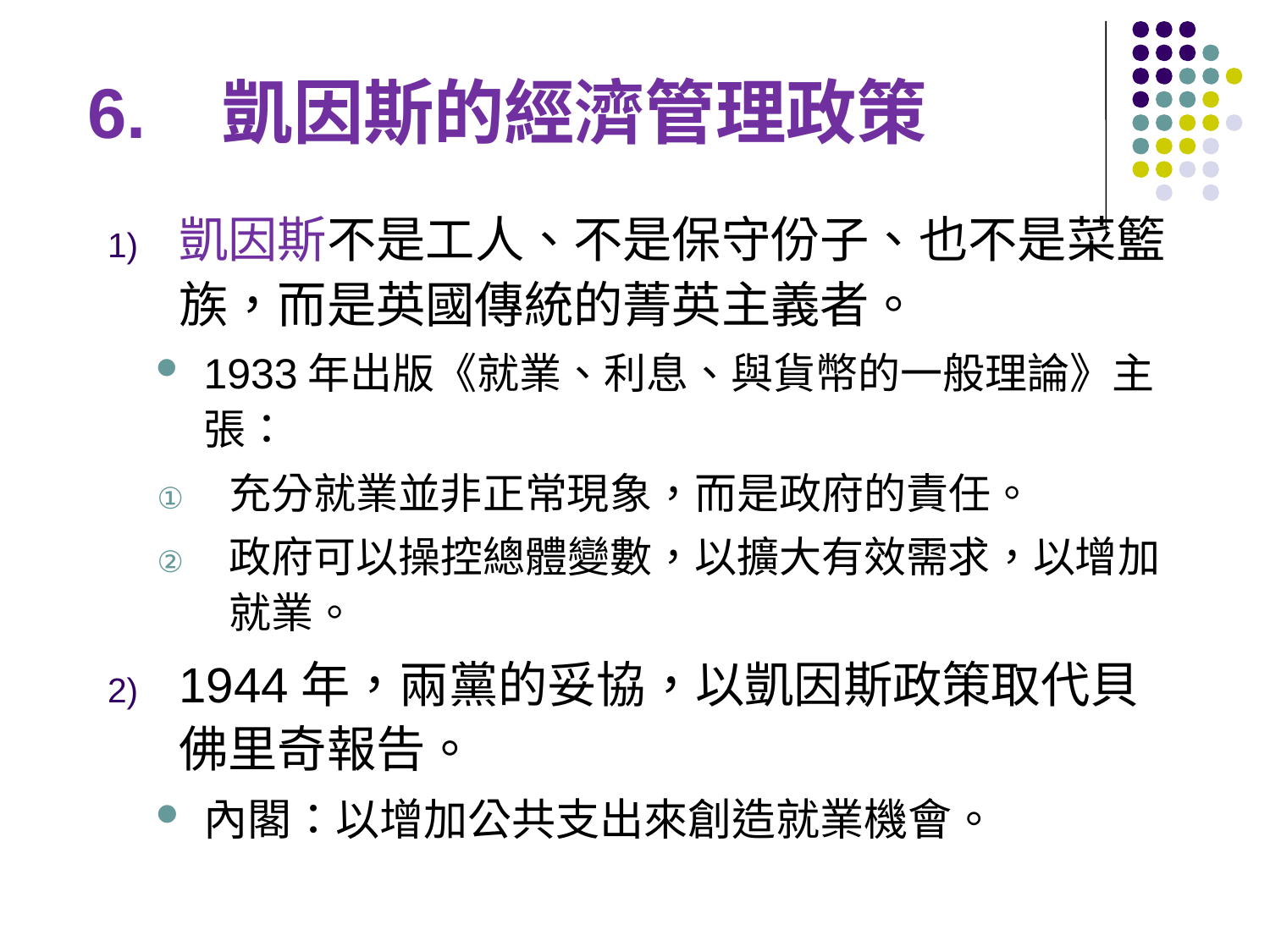

6.   凱因斯的經濟管理政策
凱因斯不是工人、不是保守份子、也不是菜籃族，而是英國傳統的菁英主義者。
1933年出版《就業、利息、與貨幣的一般理論》主張：
充分就業並非正常現象，而是政府的責任。
政府可以操控總體變數，以擴大有效需求，以增加就業。
1944年，兩黨的妥協，以凱因斯政策取代貝佛里奇報告。
內閣：以增加公共支出來創造就業機會。